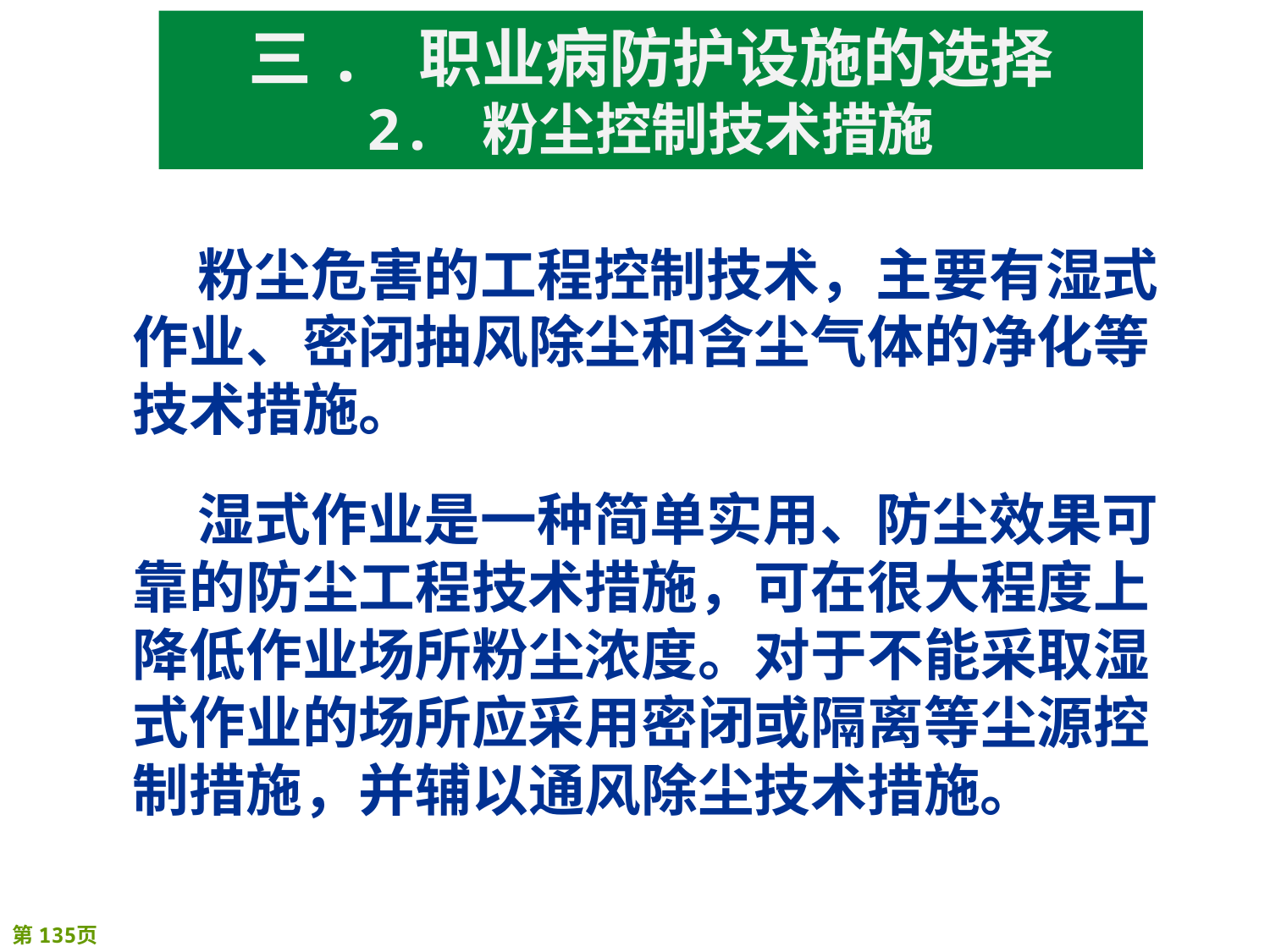

# 三. 职业病防护设施的选择 2. 粉尘控制技术措施
    粉尘危害的工程控制技术，主要有湿式作业、密闭抽风除尘和含尘气体的净化等技术措施。
    湿式作业是一种简单实用、防尘效果可靠的防尘工程技术措施，可在很大程度上降低作业场所粉尘浓度。对于不能采取湿式作业的场所应采用密闭或隔离等尘源控制措施，并辅以通风除尘技术措施。